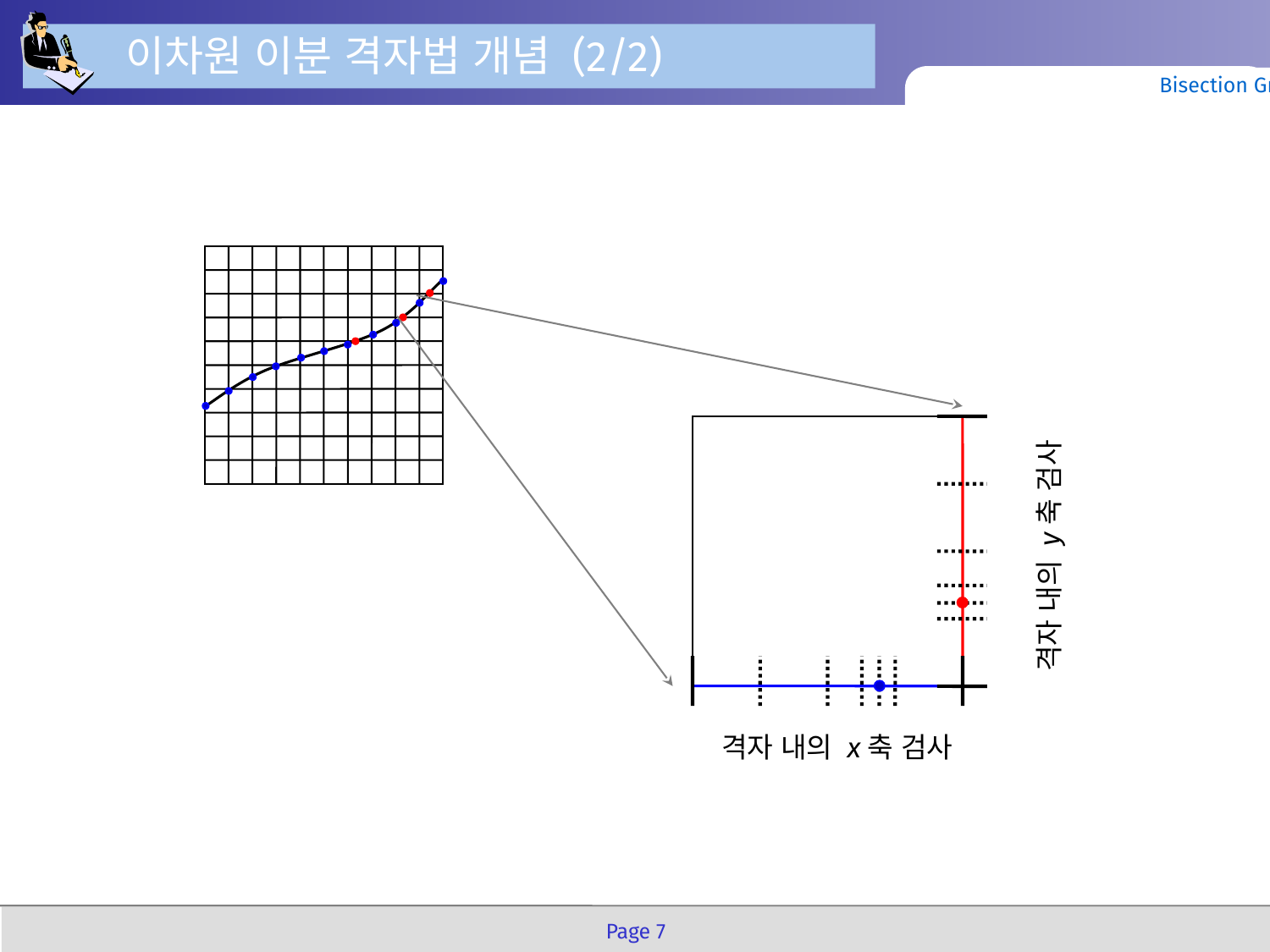

이차원 이분 격자법 개념 (2/2)
Bisection Grid

격자 내의 y축 검사

격자 내의 x축 검사
Page 7